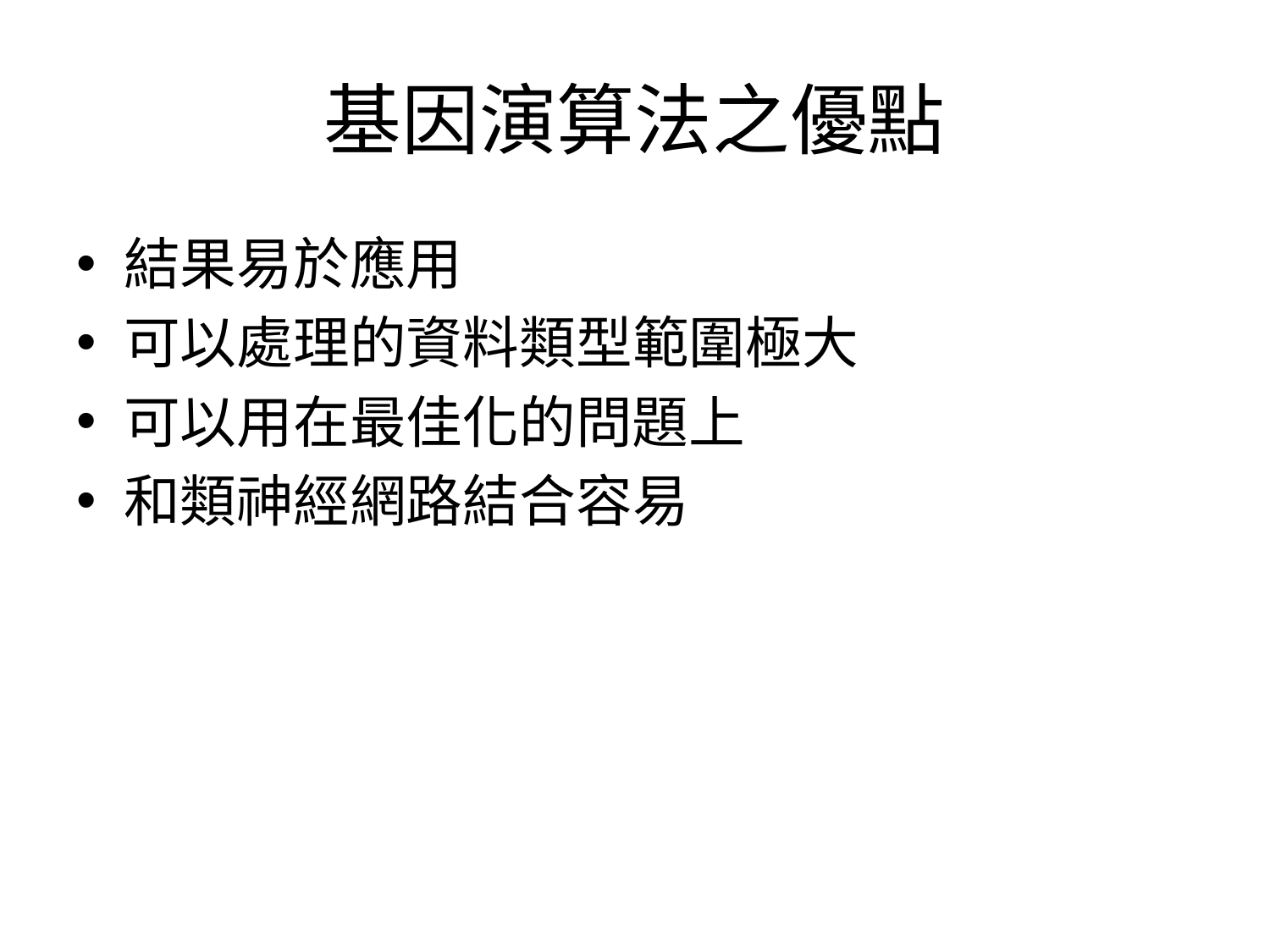

# 基因演算法之優點
結果易於應用
可以處理的資料類型範圍極大
可以用在最佳化的問題上
和類神經網路結合容易